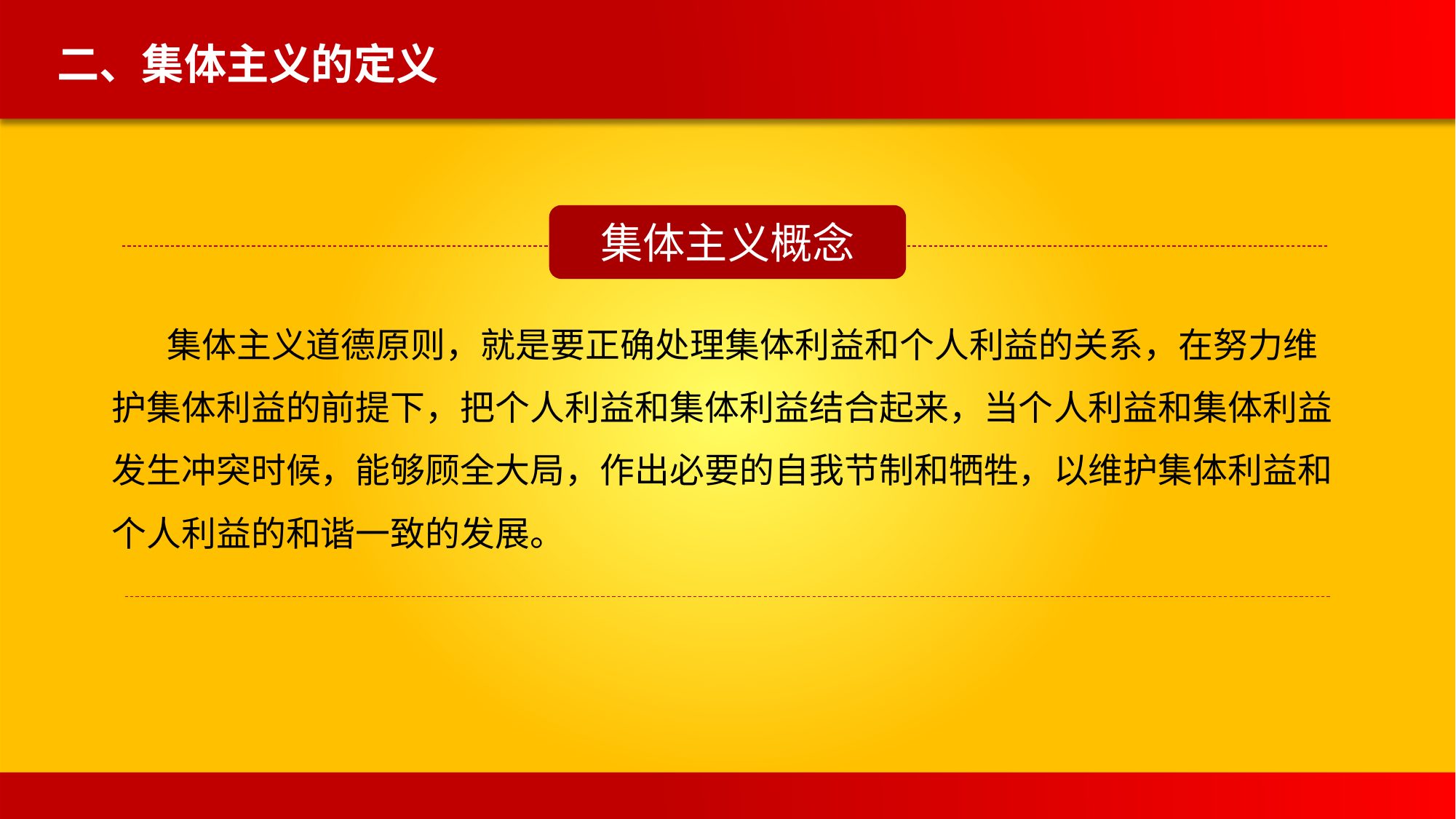

二、集体主义的定义
集体主义概念
      集体主义道德原则，就是要正确处理集体利益和个人利益的关系，在努力维护集体利益的前提下，把个人利益和集体利益结合起来，当个人利益和集体利益发生冲突时候，能够顾全大局，作出必要的自我节制和牺牲，以维护集体利益和个人利益的和谐一致的发展。